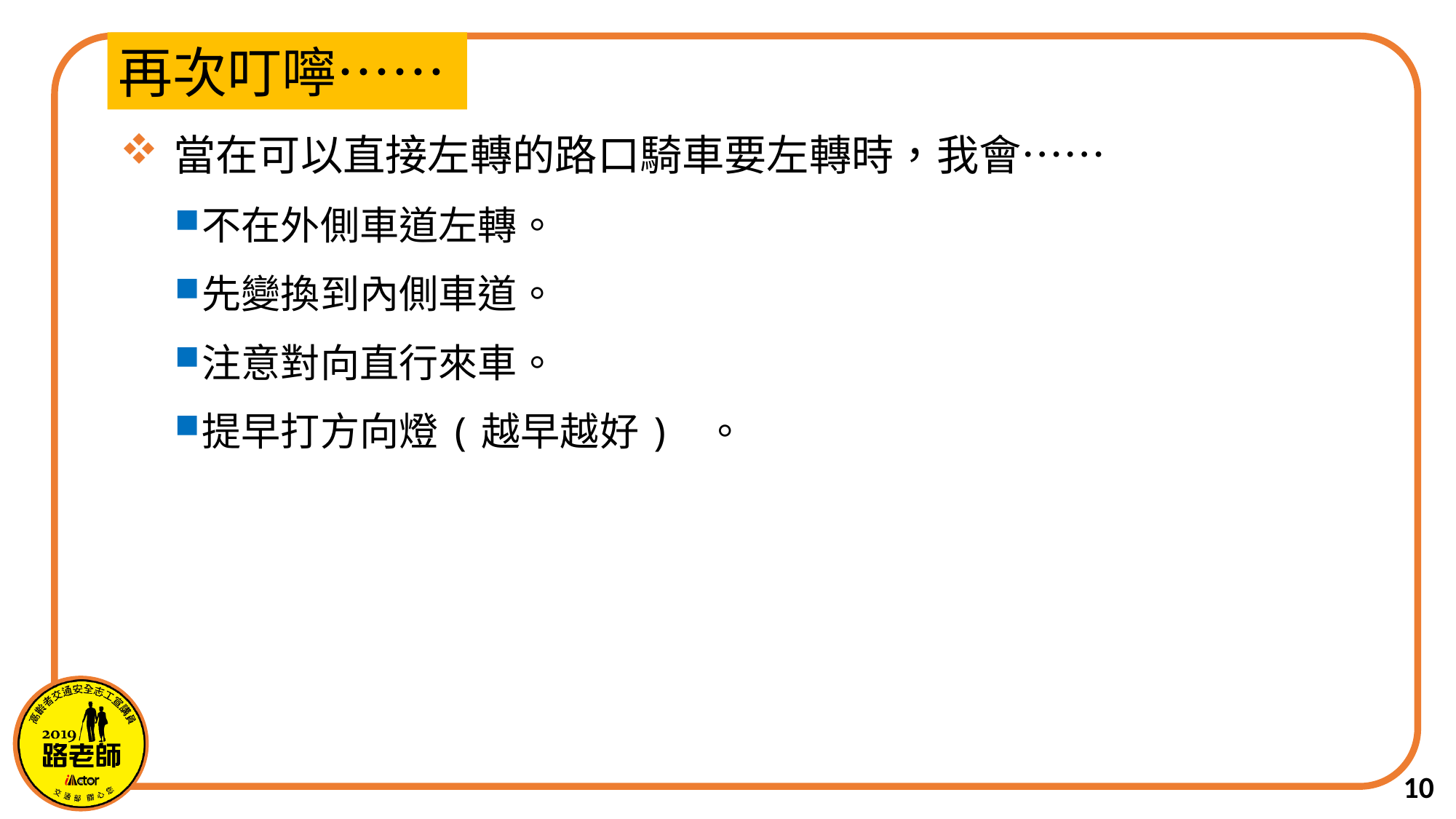

# 再次叮嚀……
當在可以直接左轉的路口騎車要左轉時，我會……
不在外側車道左轉。
先變換到內側車道。
注意對向直行來車。
提早打方向燈(越早越好) 。